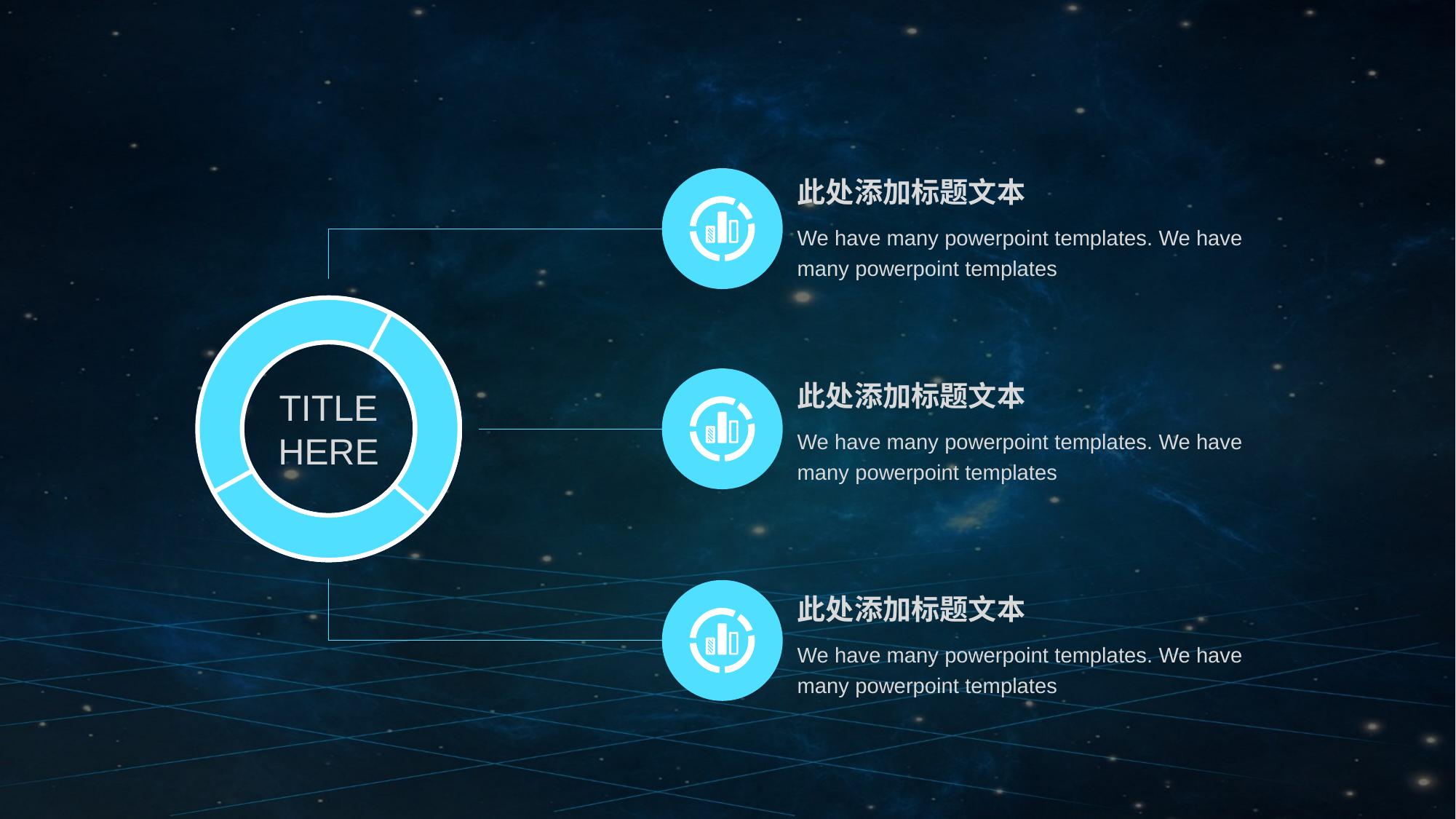

此处添加标题文本

We have many powerpoint templates. We have many powerpoint templates
TITLE
HERE

此处添加标题文本

We have many powerpoint templates. We have many powerpoint templates

此处添加标题文本

We have many powerpoint templates. We have many powerpoint templates